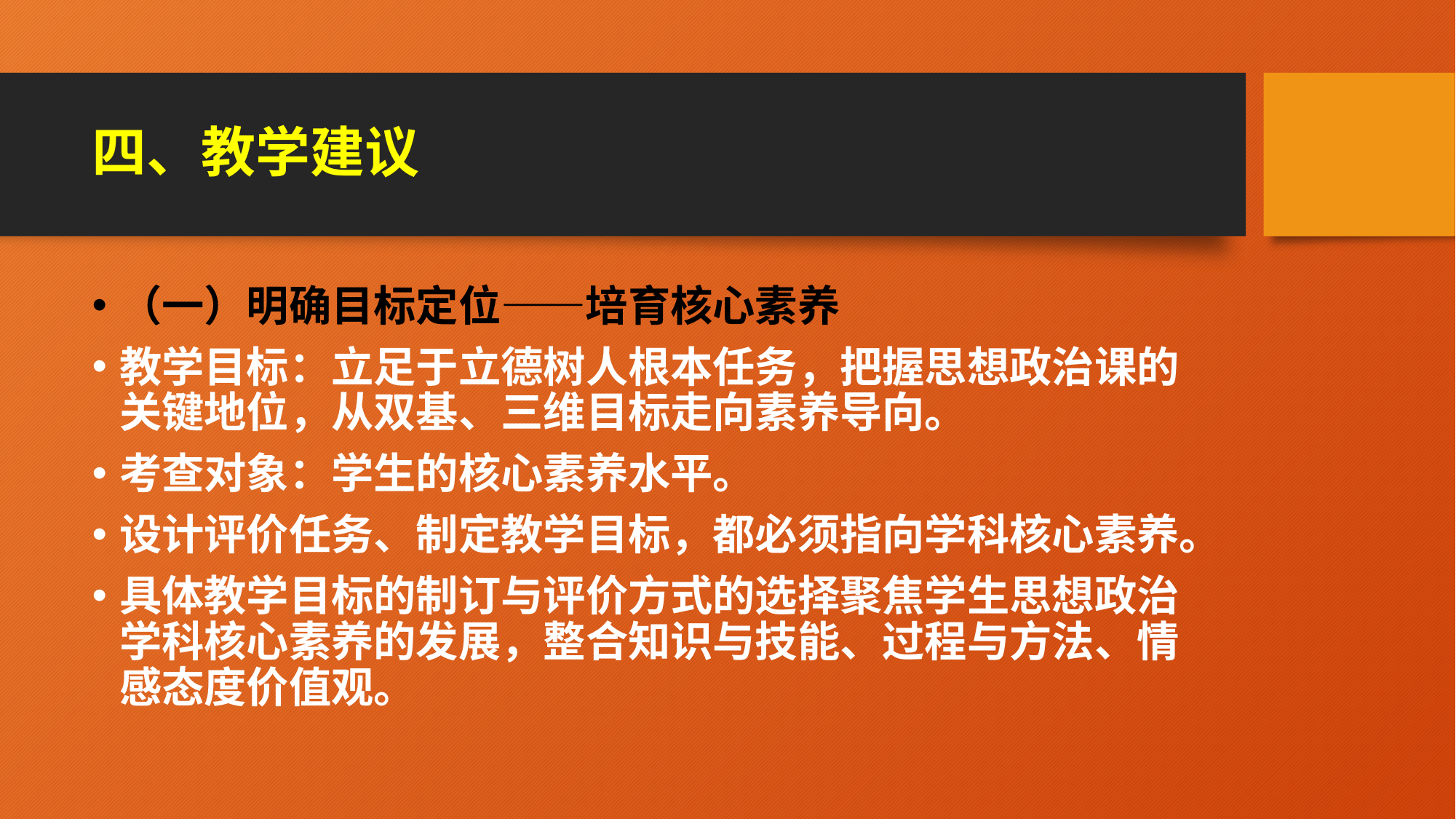

# 四、教学建议
（一）明确目标定位——培育核心素养
教学目标：立足于立德树人根本任务，把握思想政治课的关键地位，从双基、三维目标走向素养导向。
考查对象：学生的核心素养水平。
设计评价任务、制定教学目标，都必须指向学科核心素养。
具体教学目标的制订与评价方式的选择聚焦学生思想政治学科核心素养的发展，整合知识与技能、过程与方法、情感态度价值观。